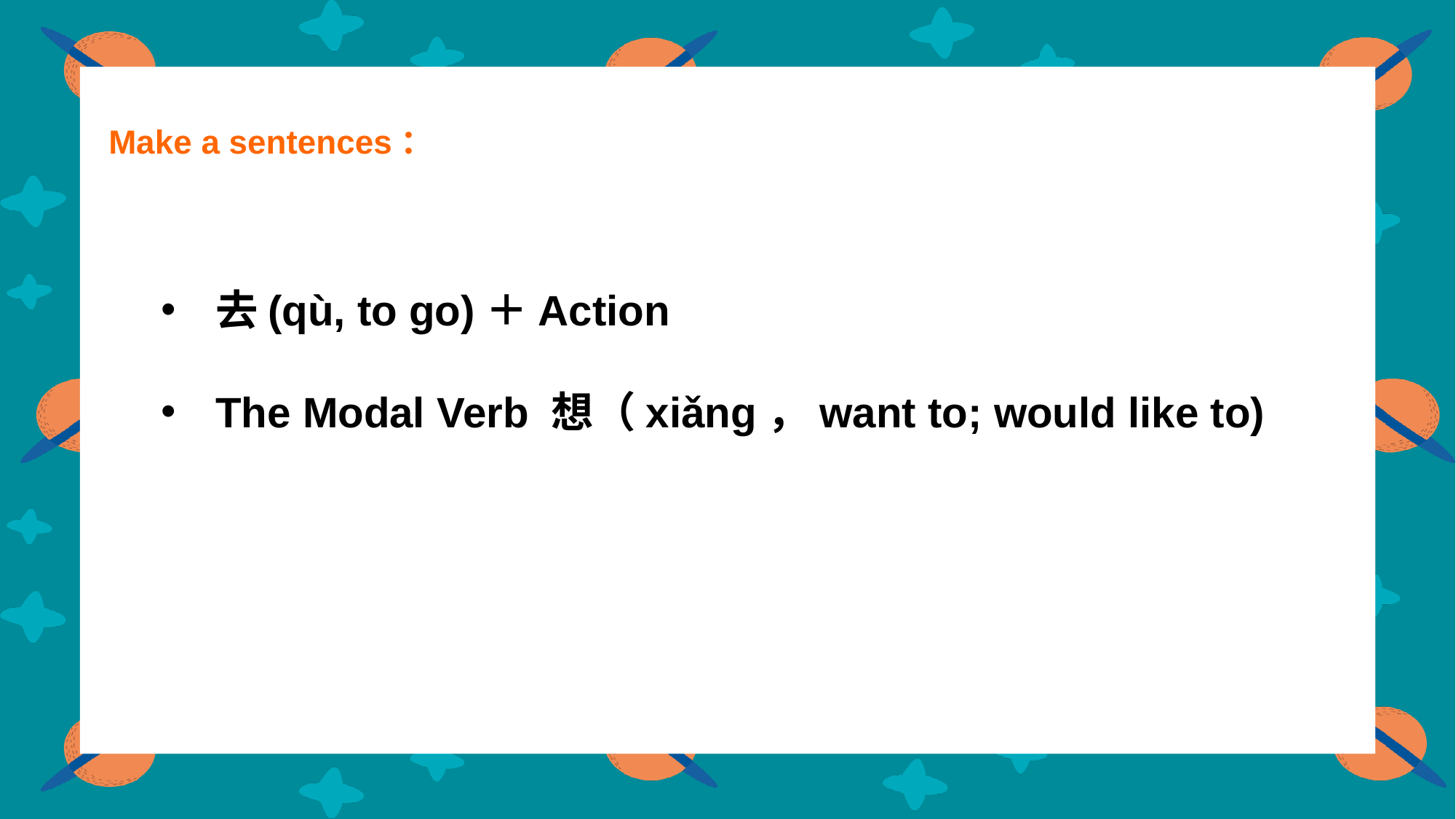

Make a sentences：
去(qù, to go)＋Action

The Modal Verb 想（xiǎng，want to; would like to)